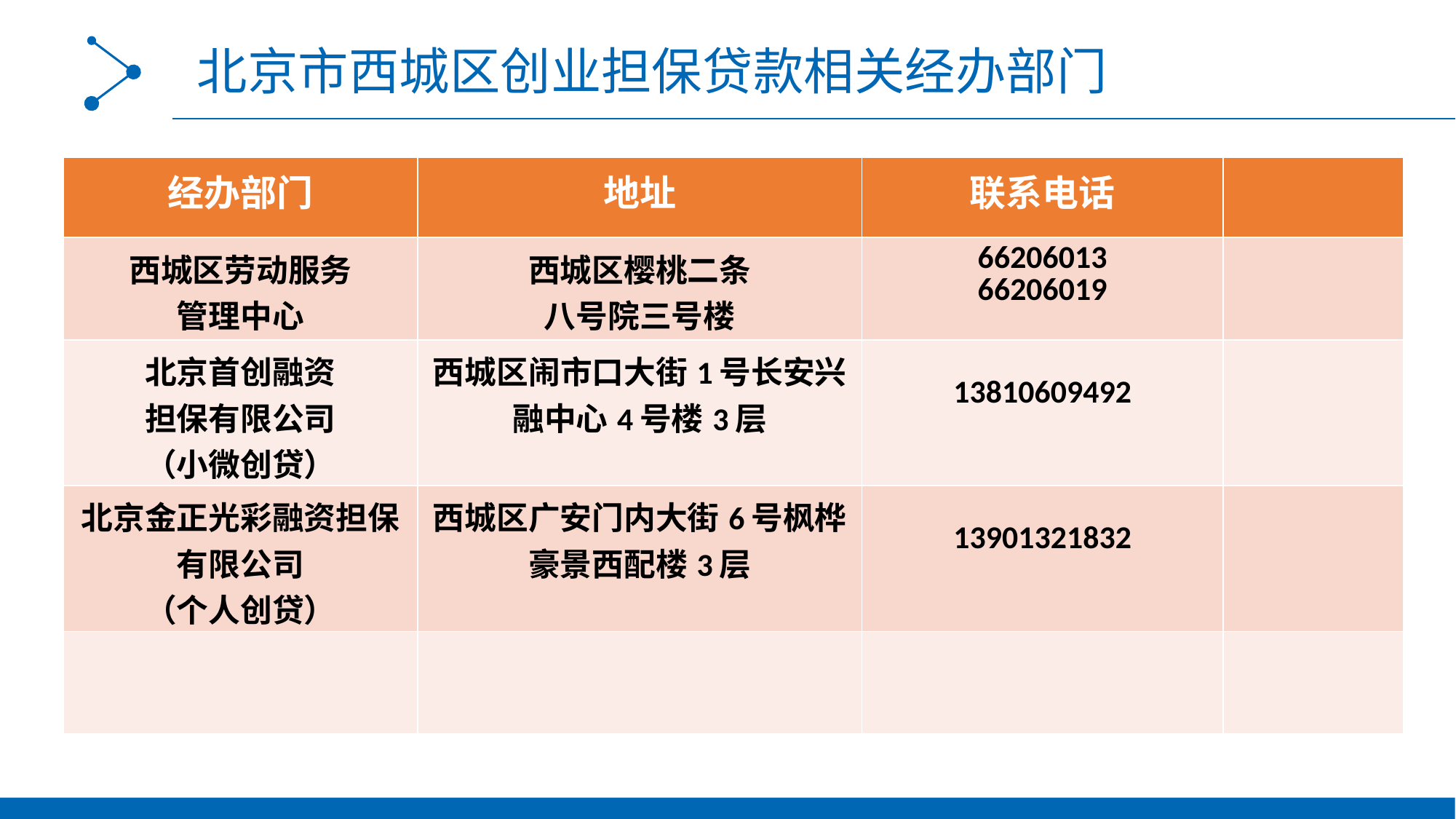

北京市西城区创业担保贷款相关经办部门
| 经办部门 | 地址 | 联系电话 |  |
| --- | --- | --- | --- |
| 西城区劳动服务 管理中心 | 西城区樱桃二条 八号院三号楼 | 66206013 66206019 |  |
| 北京首创融资 担保有限公司 （小微创贷） | 西城区闹市口大街1号长安兴融中心4号楼3层 | 13810609492 |  |
| 北京金正光彩融资担保有限公司 （个人创贷） | 西城区广安门内大街6号枫桦豪景西配楼3层 | 13901321832 |  |
|  |  |  |  |